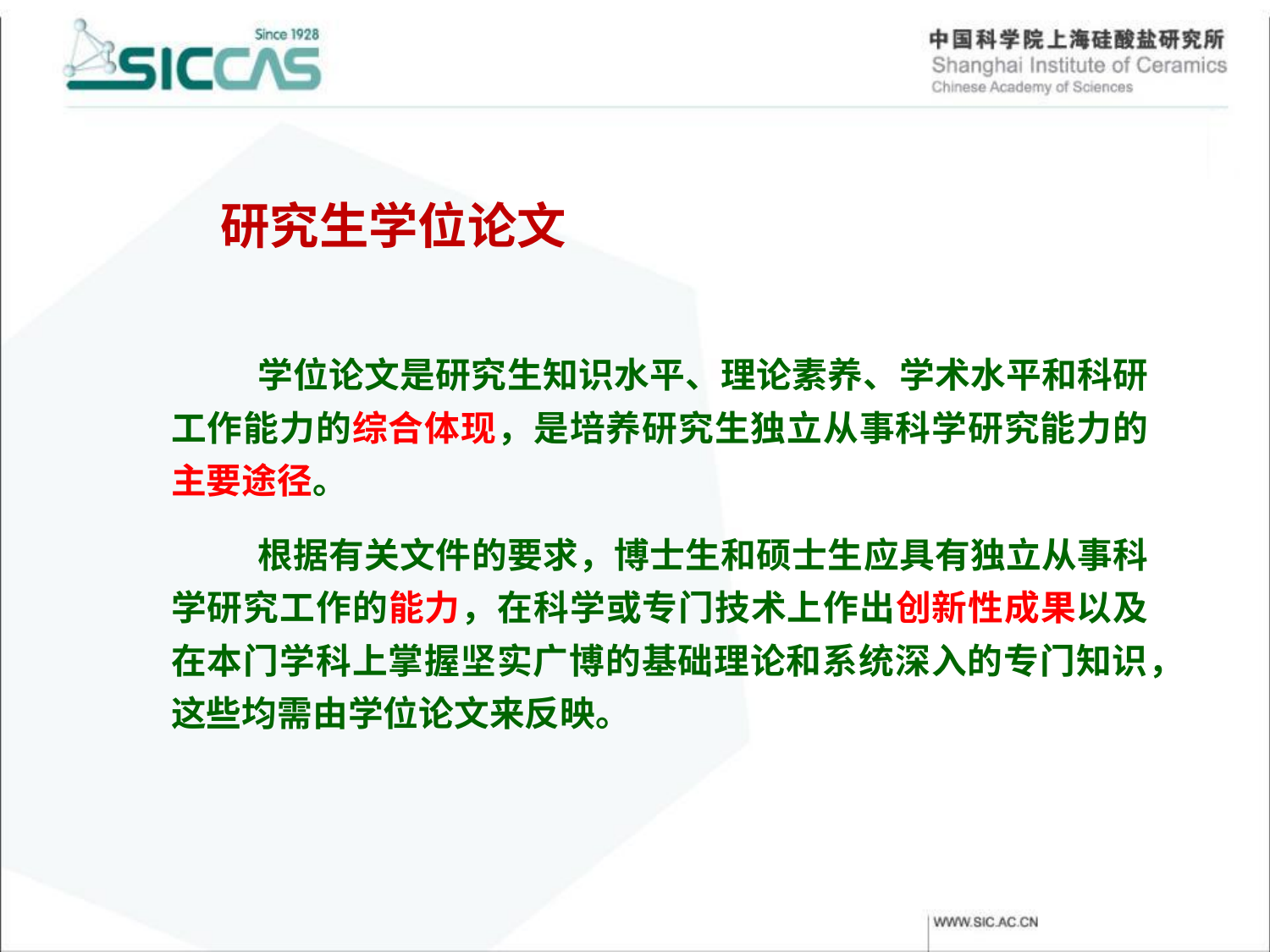

研究生学位论文
学位论文是研究生知识水平、理论素养、学术水平和科研工作能力的综合体现，是培养研究生独立从事科学研究能力的主要途径。
根据有关文件的要求，博士生和硕士生应具有独立从事科学研究工作的能力，在科学或专门技术上作出创新性成果以及在本门学科上掌握坚实广博的基础理论和系统深入的专门知识，这些均需由学位论文来反映。